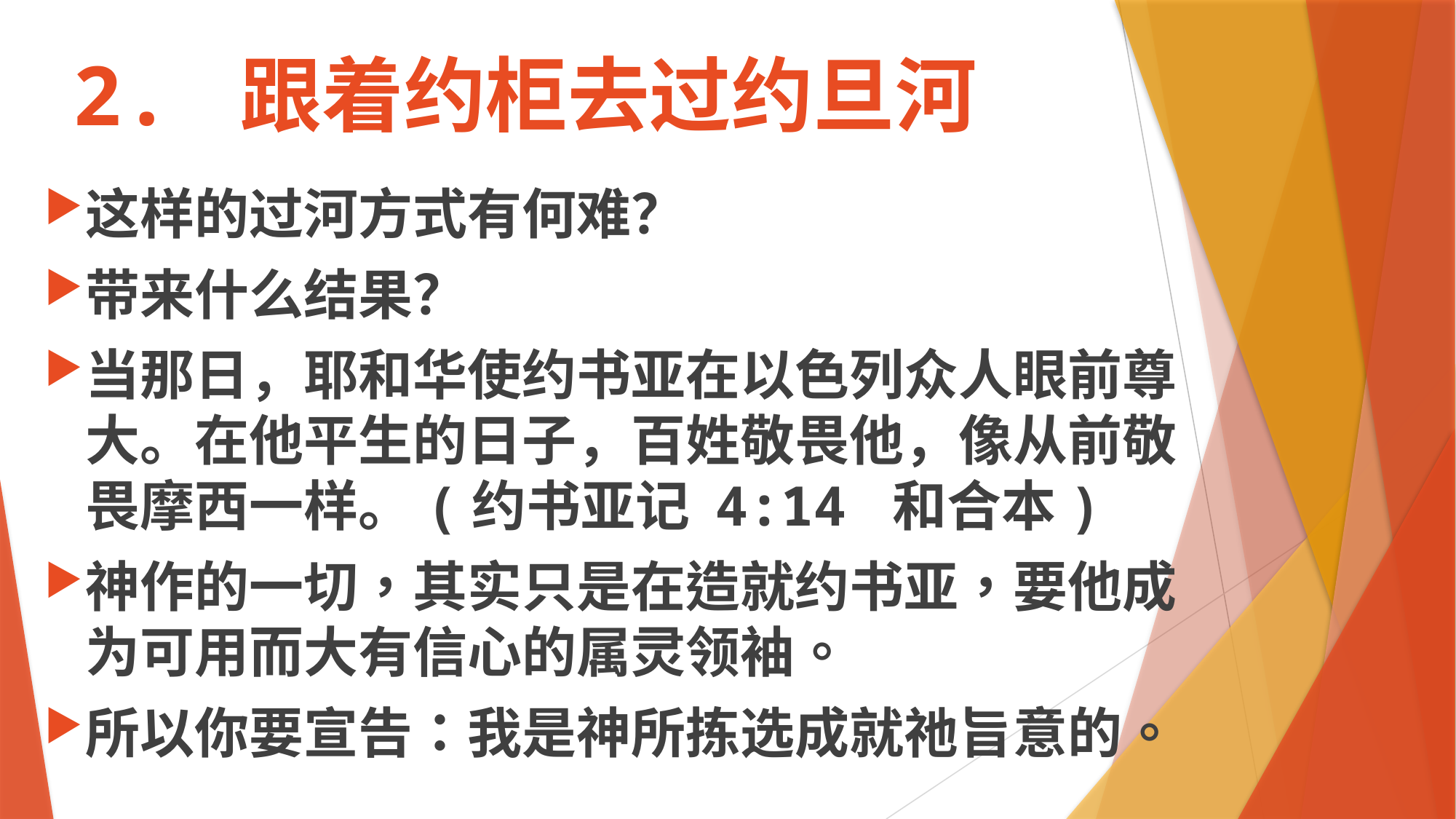

# 2. 跟着约柜去过约旦河
这样的过河方式有何难？
带来什么结果？
当那日，耶和华使约书亚在以色列众人眼前尊大。在他平生的日子，百姓敬畏他，像从前敬畏摩西一样。(约书亚记 4:14 和合本)
神作的一切，其实只是在造就约书亚，要他成为可用而大有信心的属灵领袖。
所以你要宣告：我是神所拣选成就祂旨意的。